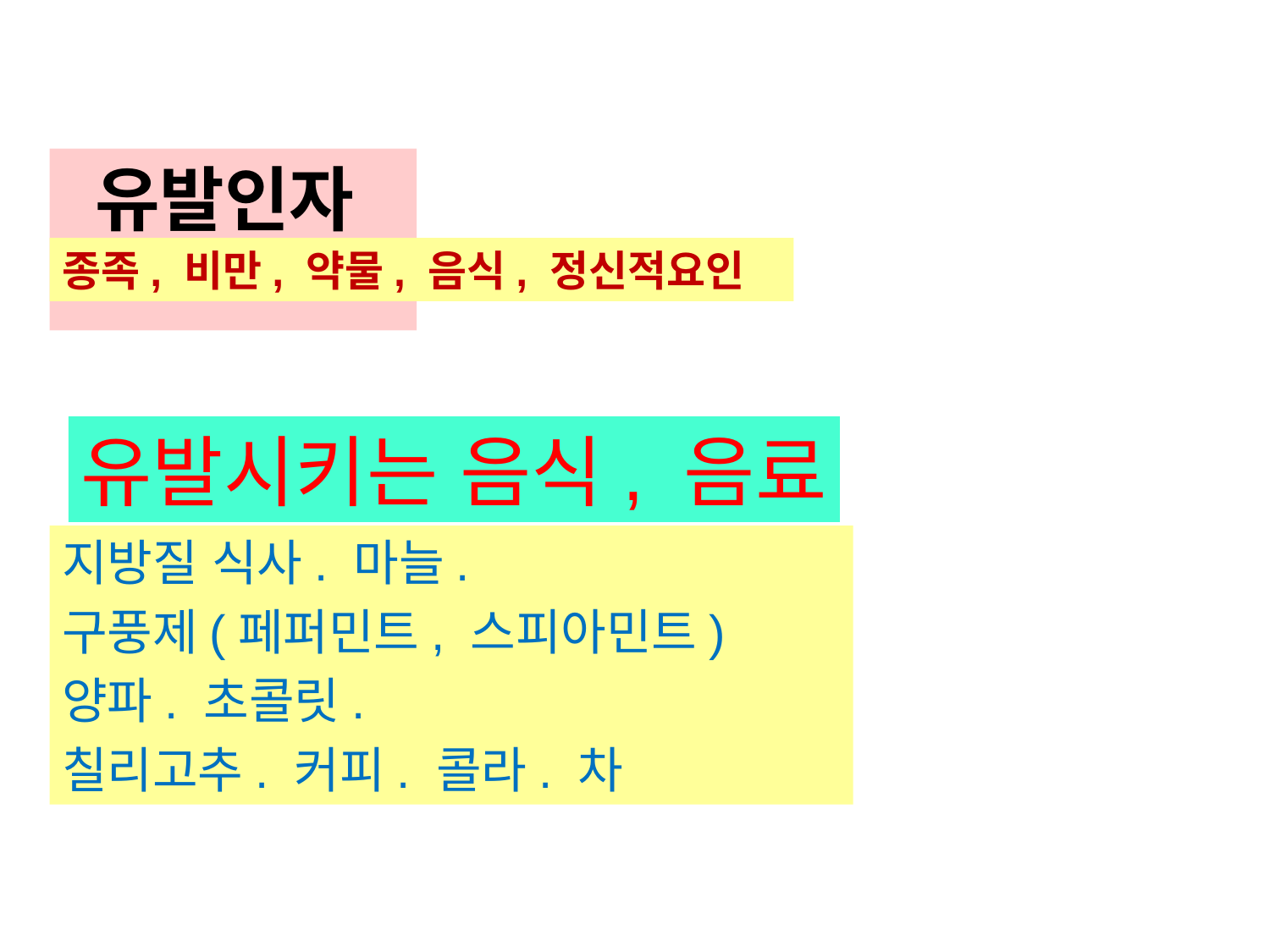

유발인자
종족, 비만, 약물, 음식, 정신적요인
유발시키는 음식, 음료
지방질 식사. 마늘.
구풍제(페퍼민트, 스피아민트)
양파. 초콜릿.
칠리고추. 커피. 콜라. 차